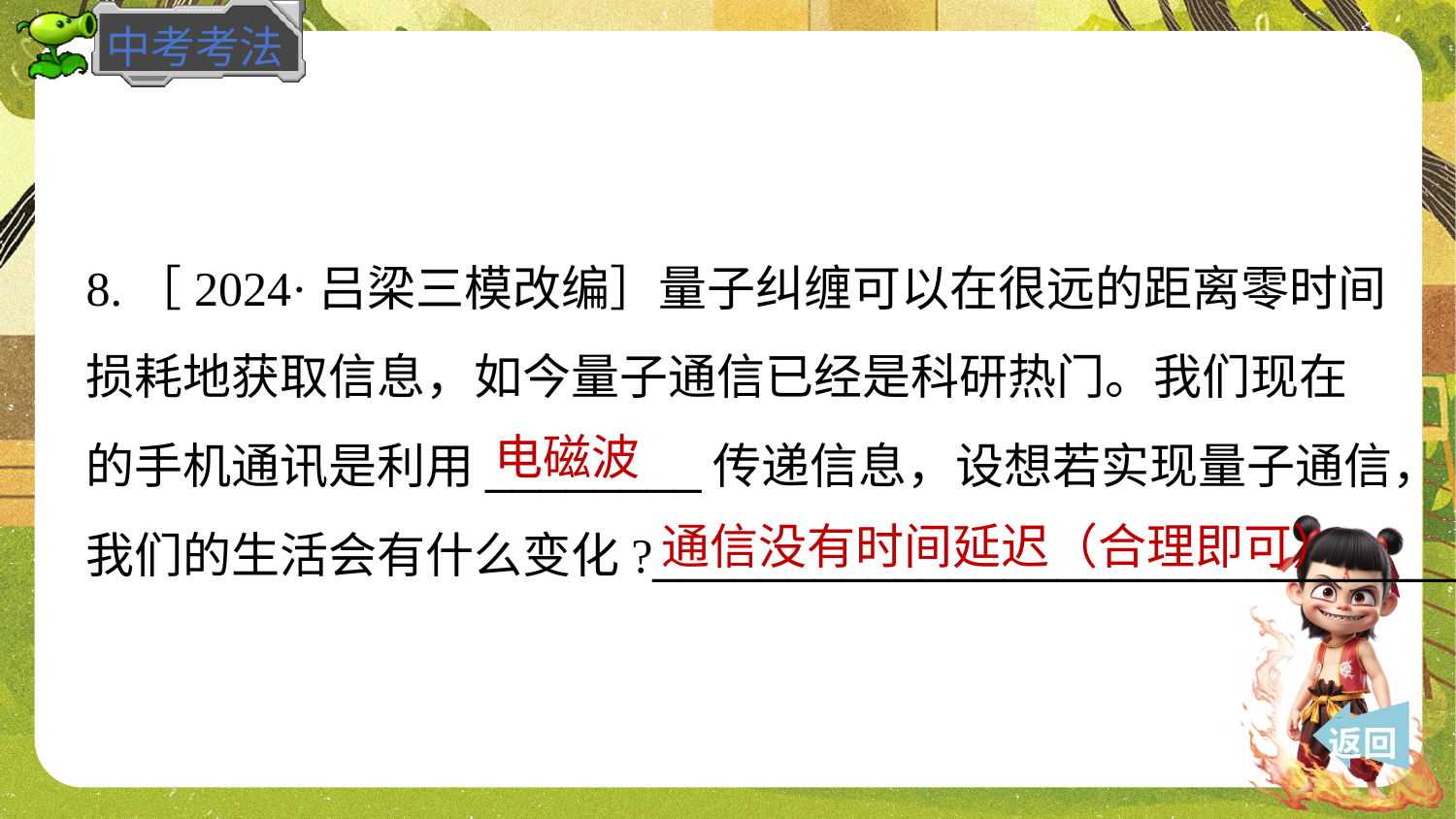

8.［2024·吕梁三模改编］量子纠缠可以在很远的距离零时间
损耗地获取信息，如今量子通信已经是科研热门。我们现在
的手机通讯是利用________传递信息，设想若实现量子通信，
我们的生活会有什么变化?______________________________。
电磁波
通信没有时间延迟（合理即可）
 返回